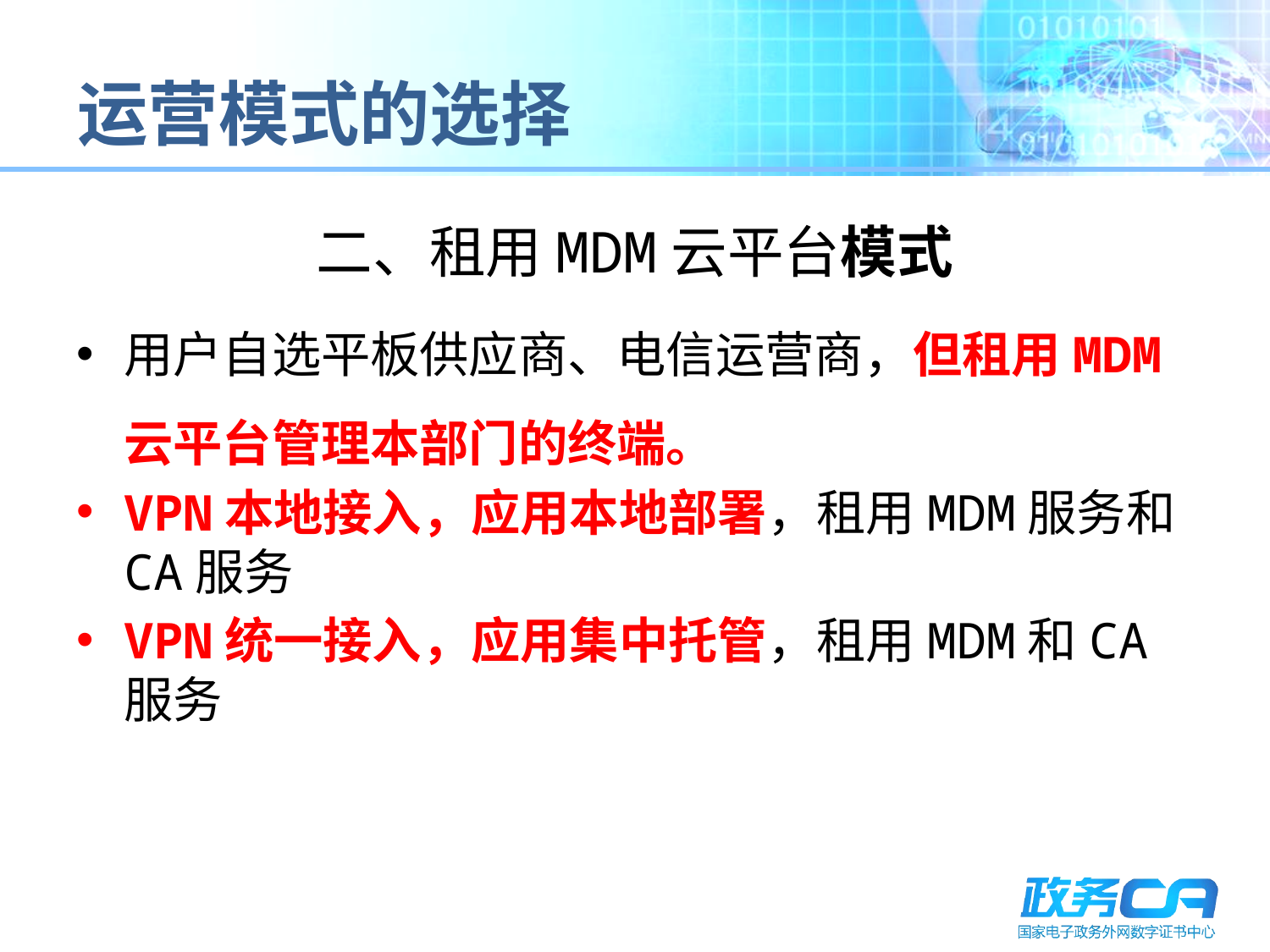

# 运营模式的选择
二、租用MDM云平台模式
用户自选平板供应商、电信运营商，但租用MDM云平台管理本部门的终端。
VPN本地接入，应用本地部署，租用MDM服务和CA服务
VPN统一接入，应用集中托管，租用MDM和CA服务